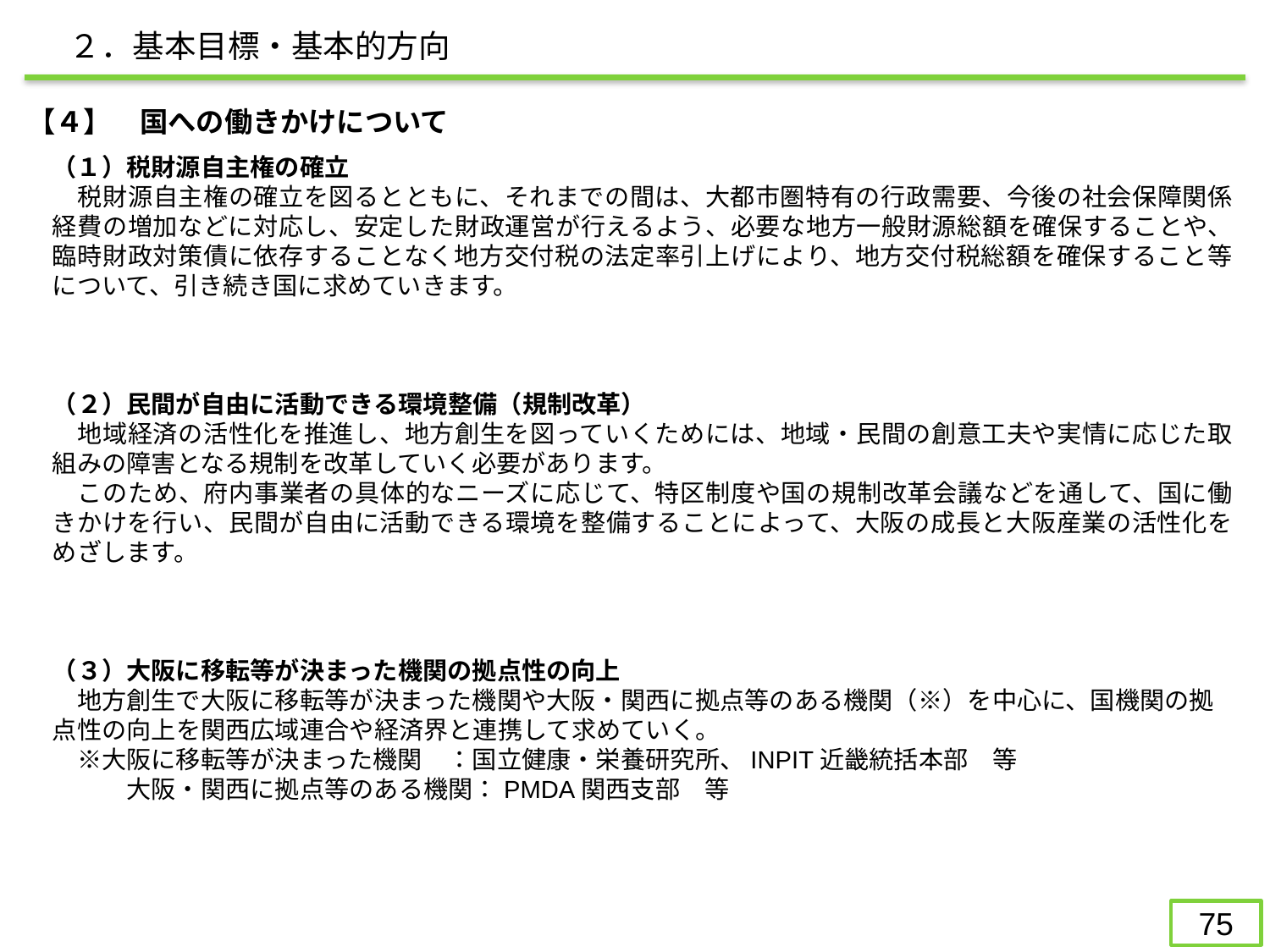

２．基本目標・基本的方向
【４】　国への働きかけについて

　（１）税財源自主権の確立
　　税財源自主権の確立を図るとともに、それまでの間は、大都市圏特有の行政需要、今後の社会保障関係経費の増加などに対応し、安定した財政運営が行えるよう、必要な地方一般財源総額を確保することや、臨時財政対策債に依存することなく地方交付税の法定率引上げにより、地方交付税総額を確保すること等について、引き続き国に求めていきます。

　（２）民間が自由に活動できる環境整備（規制改革）
　　地域経済の活性化を推進し、地方創生を図っていくためには、地域・民間の創意工夫や実情に応じた取組みの障害となる規制を改革していく必要があります。
　　このため、府内事業者の具体的なニーズに応じて、特区制度や国の規制改革会議などを通して、国に働きかけを行い、民間が自由に活動できる環境を整備することによって、大阪の成長と大阪産業の活性化をめざします。

　（３）大阪に移転等が決まった機関の拠点性の向上
　　地方創生で大阪に移転等が決まった機関や大阪・関西に拠点等のある機関（※）を中心に、国機関の拠点性の向上を関西広域連合や経済界と連携して求めていく。
　　※大阪に移転等が決まった機関　：国立健康・栄養研究所、INPIT近畿統括本部　等
　　　　大阪・関西に拠点等のある機関：PMDA関西支部　等

75